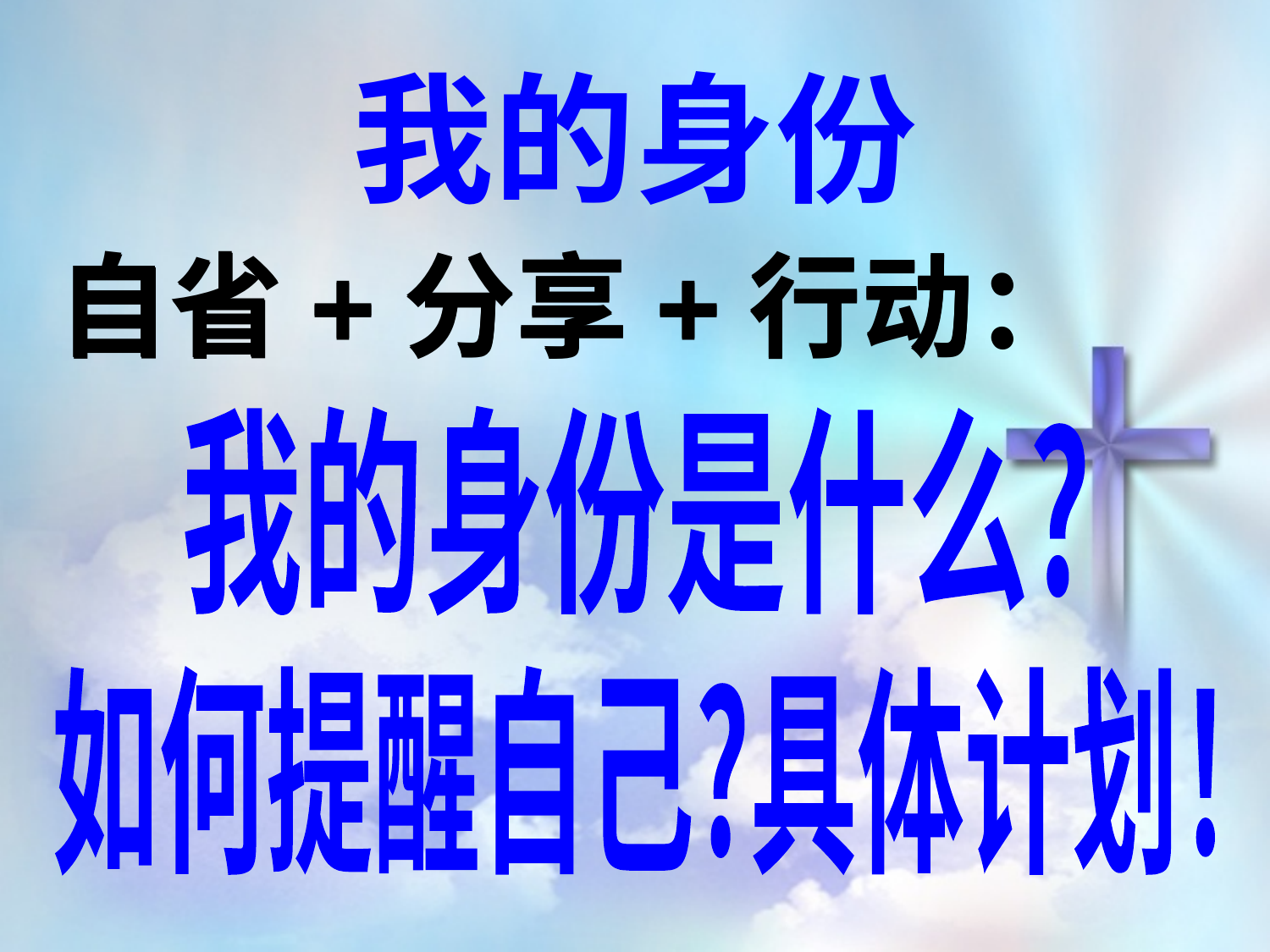

我的身份
自省+分享+行动：
自省+分享+行动：
我的身份是什么?
如何提醒自己?具体计划！